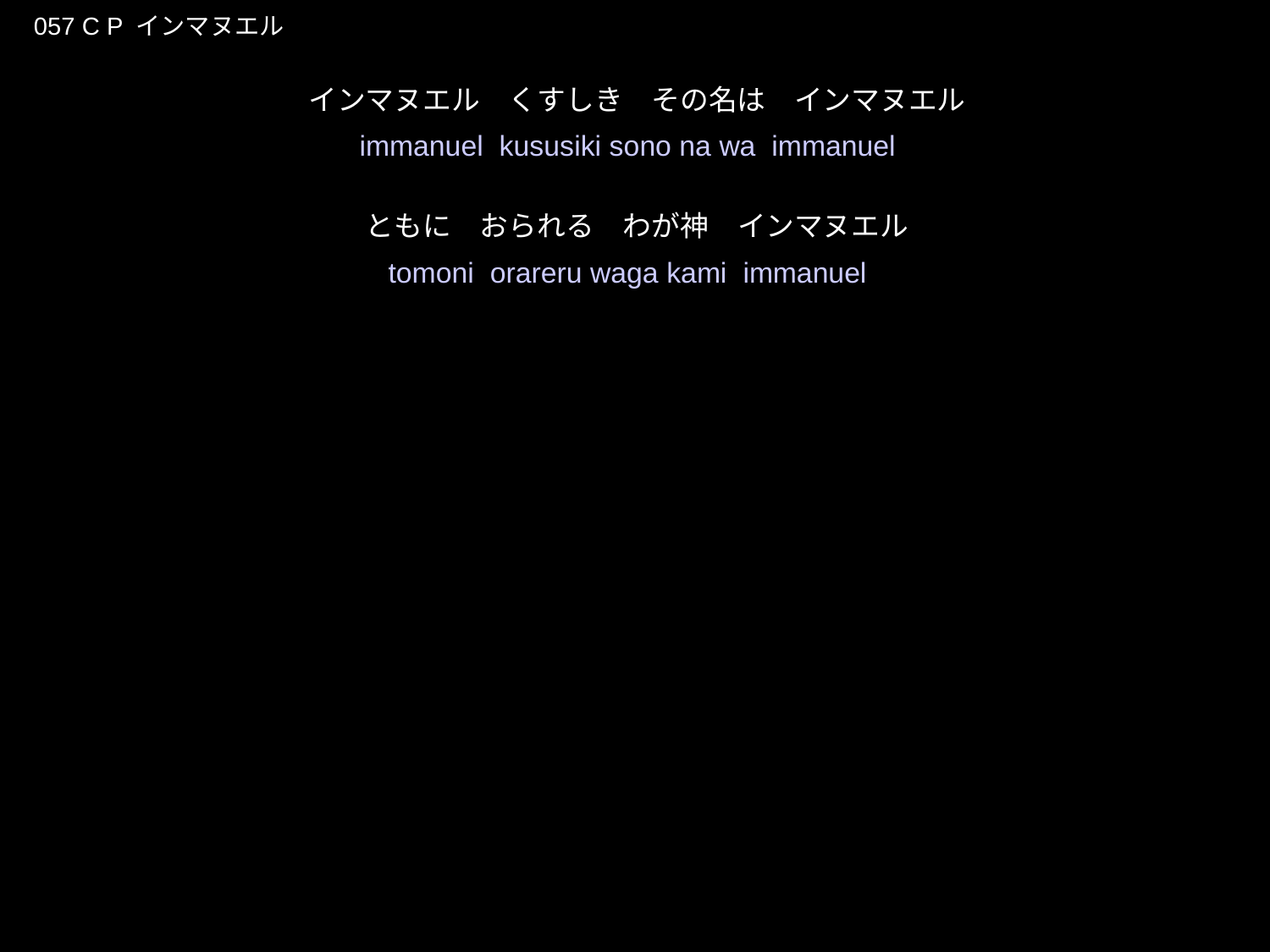

いんまぬえる
★P
057 C P インマヌエル
インマヌエル　くすしき　その名は　インマヌエル
ともに　おられる　わが神　インマヌエル
★３
immanuel  kususiki sono na wa  immanuel
tomoni  orareru waga kami  immanuel